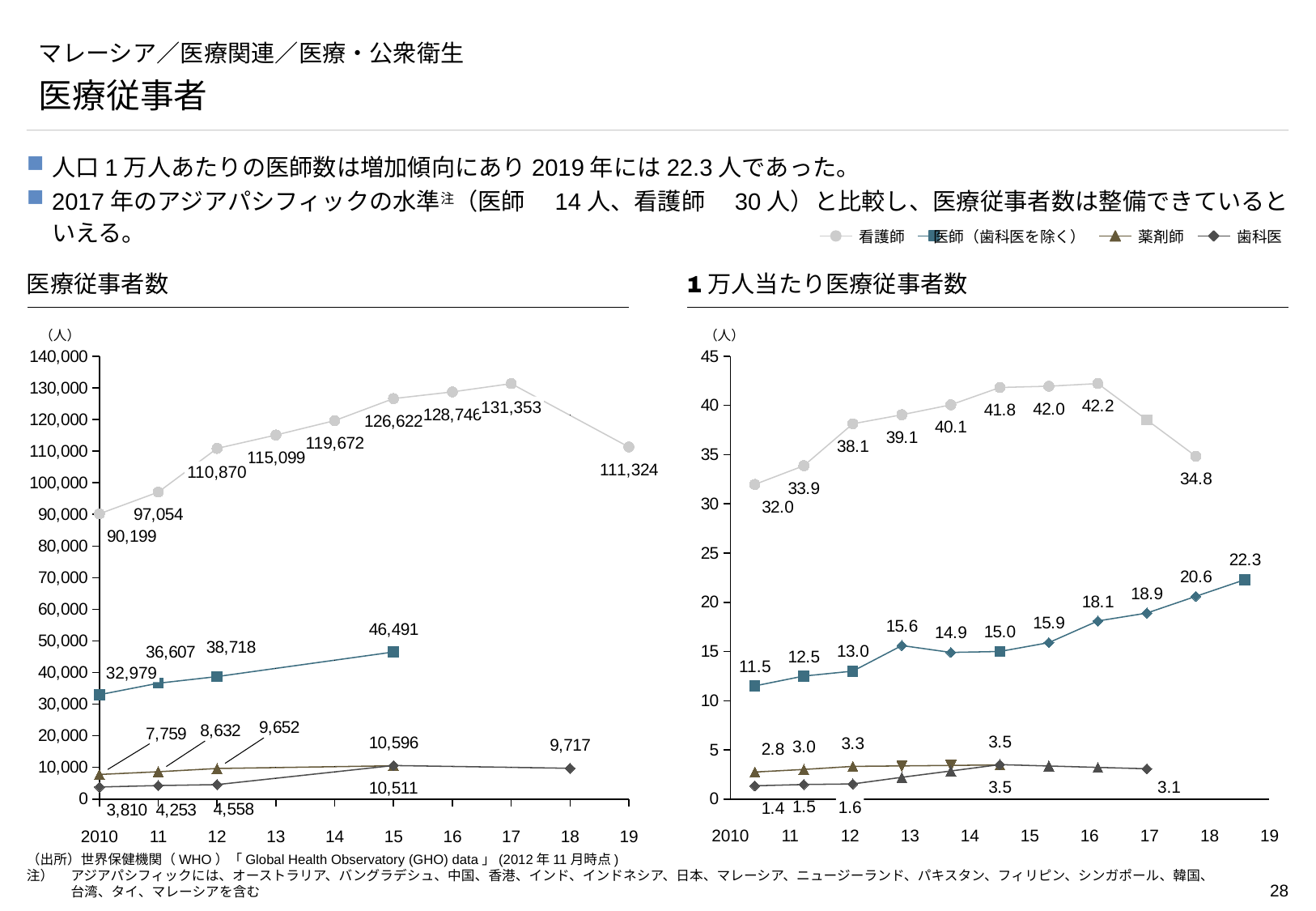

# マレーシア／医療関連／医療・公衆衛生
医療従事者
人口1万人あたりの医師数は増加傾向にあり2019年には22.3人であった。
2017年のアジアパシフィックの水準注（医師　14人、看護師　30人）と比較し、医療従事者数は整備できているといえる。
看護師
医師（歯科医を除く）
薬剤師
歯科医

医療従事者数
1万人当たり医療従事者数
（人）
（人）

### Chart

| Category |  |  |  |  |
|---|---|---|---|---|

### Chart

| Category |  |  |  |  |
|---|---|---|---|---|
131,353
110,870
32,979
3.1
1.6
2010
11
12
13
14
15
16
17
18
19
2010
11
12
13
14
15
16
17
18
19
（出所）世界保健機関（WHO）「Global Health Observatory (GHO) data」(2012年11月時点)
注）　	アジアパシフィックには、オーストラリア、バングラデシュ、中国、香港、インド、インドネシア、日本、マレーシア、ニュージーランド、パキスタン、フィリピン、シンガポール、韓国、台湾、タイ、マレーシアを含む